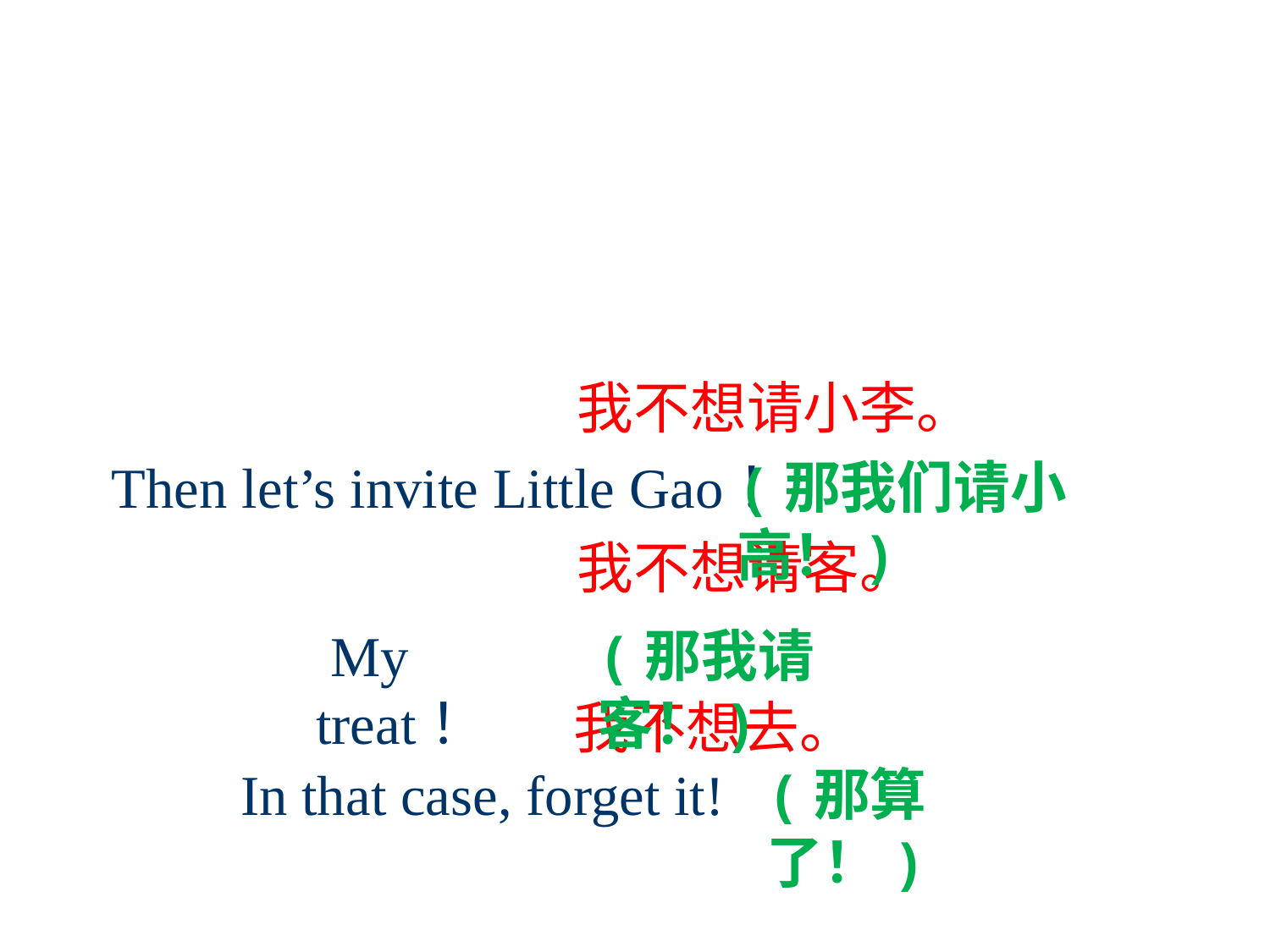

我不想请小李。
Then let’s invite Little Gao！
(那我们请小高！)
我不想请客。
 My treat！
(那我请客！)
 我不想去。
In that case, forget it!
(那算了！)